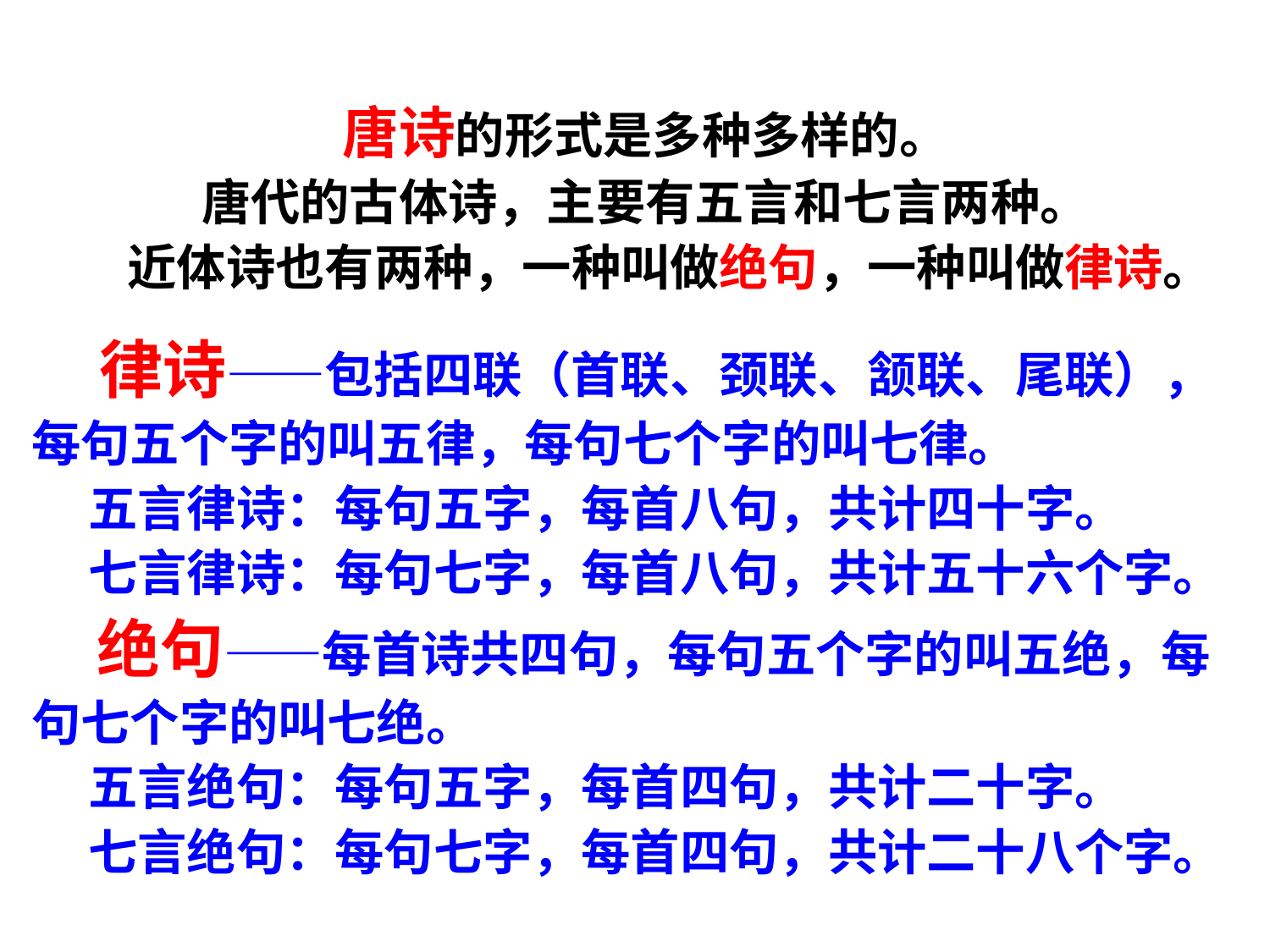

唐诗的形式是多种多样的。
唐代的古体诗，主要有五言和七言两种。
近体诗也有两种，一种叫做绝句，一种叫做律诗。
    律诗——包括四联（首联、颈联、颔联、尾联），每句五个字的叫五律，每句七个字的叫七律。
    五言律诗：每句五字，每首八句，共计四十字。
    七言律诗：每句七字，每首八句，共计五十六个字。
    绝句——每首诗共四句，每句五个字的叫五绝，每句七个字的叫七绝。
    五言绝句：每句五字，每首四句，共计二十字。
    七言绝句：每句七字，每首四句，共计二十八个字。